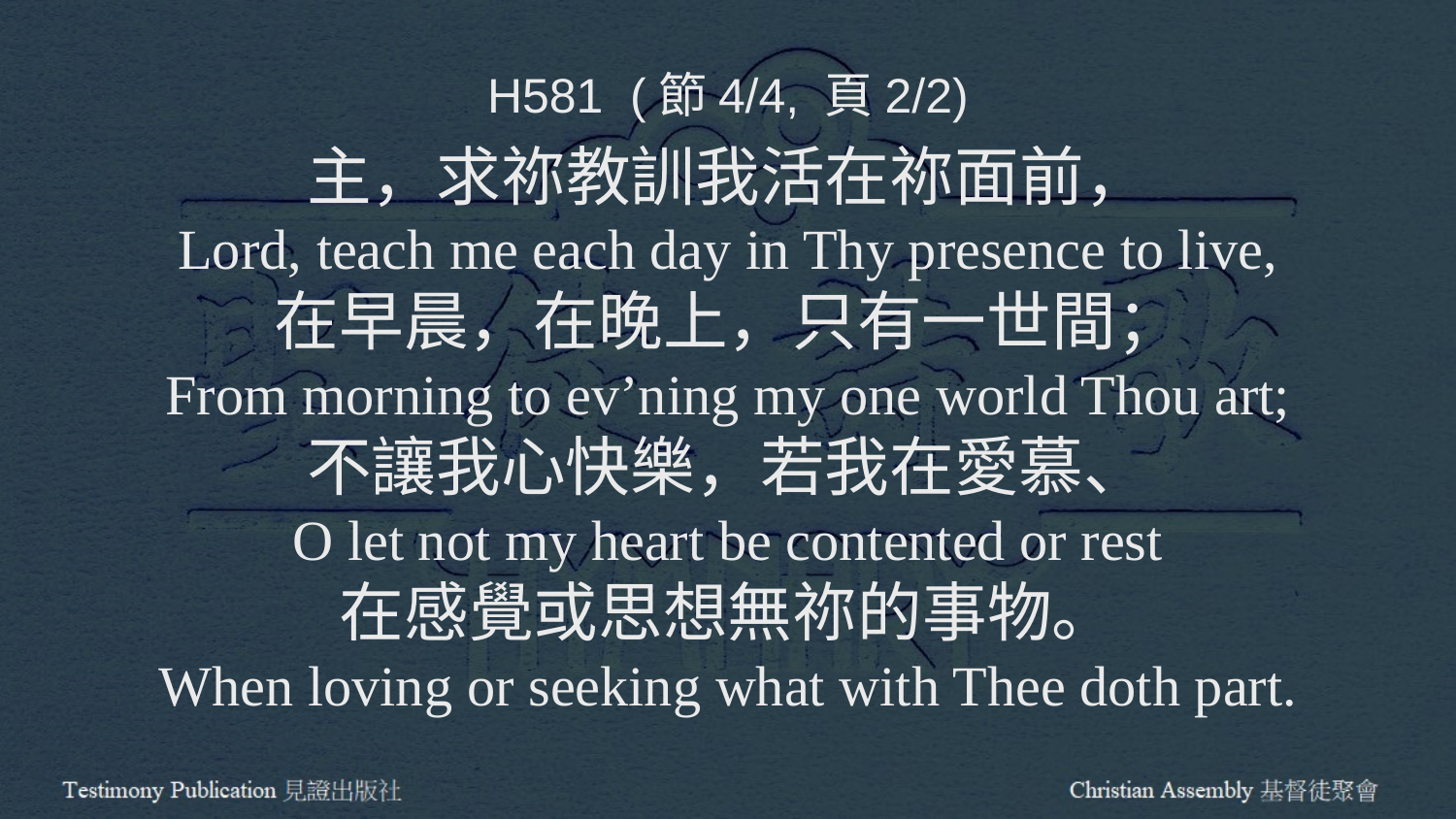

H581  (節4/4, 頁2/2)
主，求祢教訓我活在祢面前，
Lord, teach me each day in Thy presence to live,
在早晨，在晚上，只有一世間；
From morning to ev’ning my one world Thou art;
不讓我心快樂，若我在愛慕、
O let not my heart be contented or rest
在感覺或思想無祢的事物。
When loving or seeking what with Thee doth part.